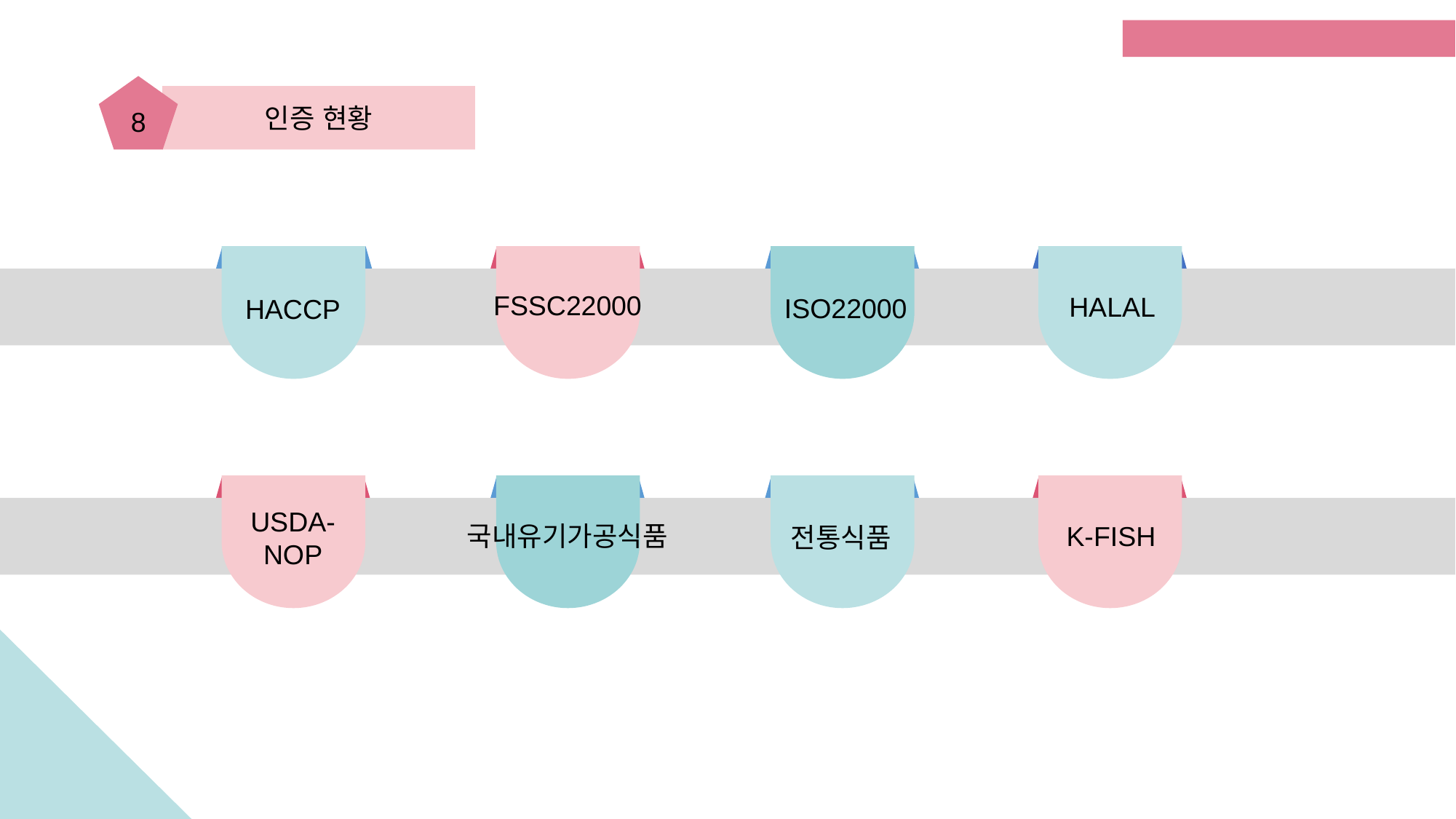

8
인증 현황

FSSC22000
HALAL
ISO22000
HACCP

USDA-
NOP
국내유기가공식품
K-FISH
전통식품